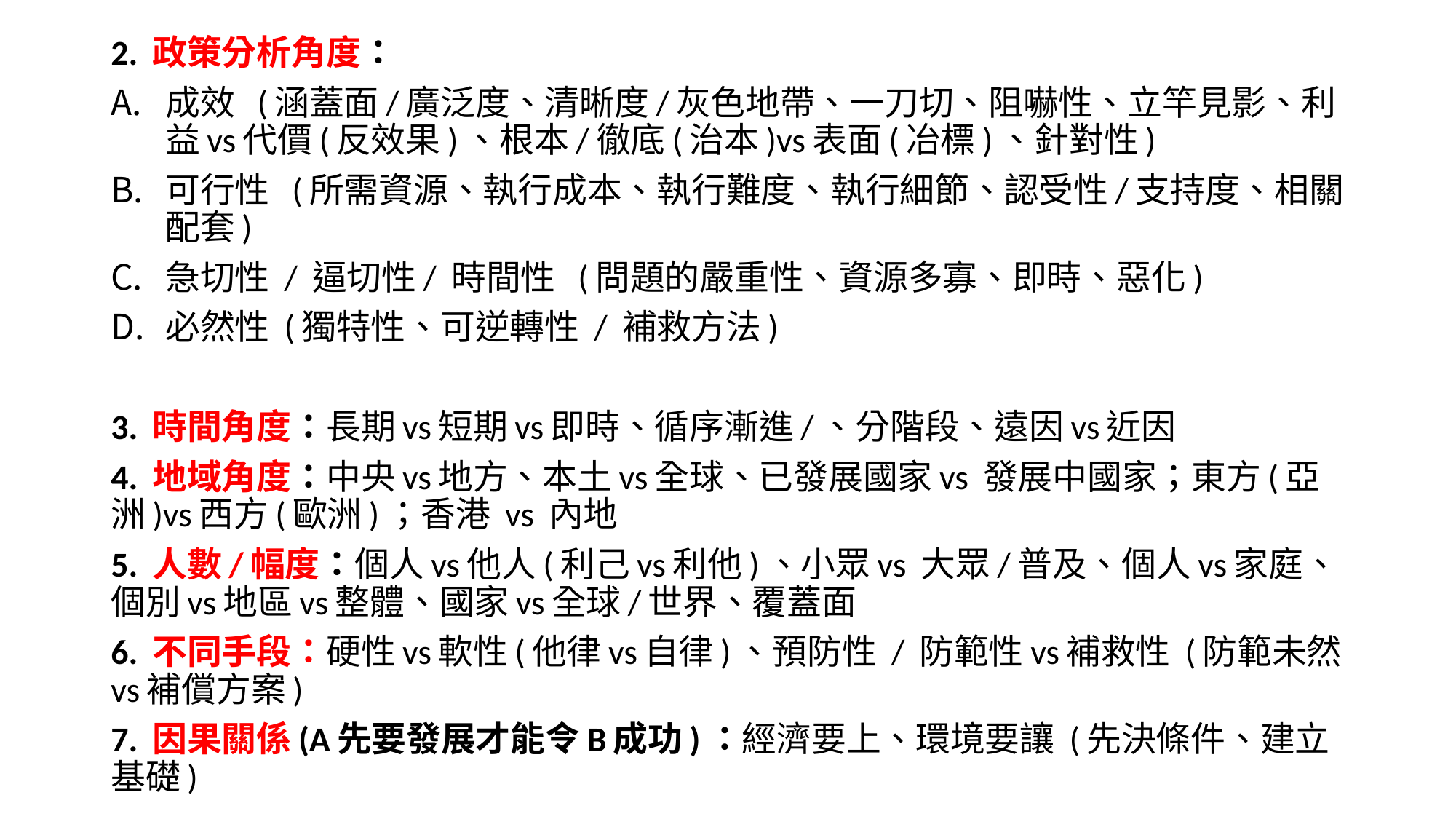

2. 政策分析角度：
成效  (涵蓋面/廣泛度、清晰度/灰色地帶、一刀切、阻嚇性、立竿見影、利益vs代價(反效果)、根本/徹底(治本)vs表面(冶標)、針對性)
可行性  (所需資源、執行成本、執行難度、執行細節、認受性/支持度、相關配套)
急切性 / 逼切性/ 時間性  (問題的嚴重性、資源多寡、即時、惡化)
必然性 (獨特性、可逆轉性 / 補救方法)

3. 時間角度：長期vs短期vs即時、循序漸進/、分階段、遠因vs近因
4. 地域角度：中央vs地方、本土vs全球、已發展國家vs 發展中國家；東方(亞洲)vs西方(歐洲)；香港 vs 內地
5. 人數/幅度：個人vs他人(利己vs利他)、小眾vs 大眾/普及、個人vs家庭、個別vs地區vs整體、國家vs全球/世界、覆蓋面
6. 不同手段：硬性vs軟性(他律vs自律)、預防性 / 防範性vs補救性 (防範未然vs補償方案)
7. 因果關係(A先要發展才能令B成功)：經濟要上、環境要讓 (先決條件、建立基礎)